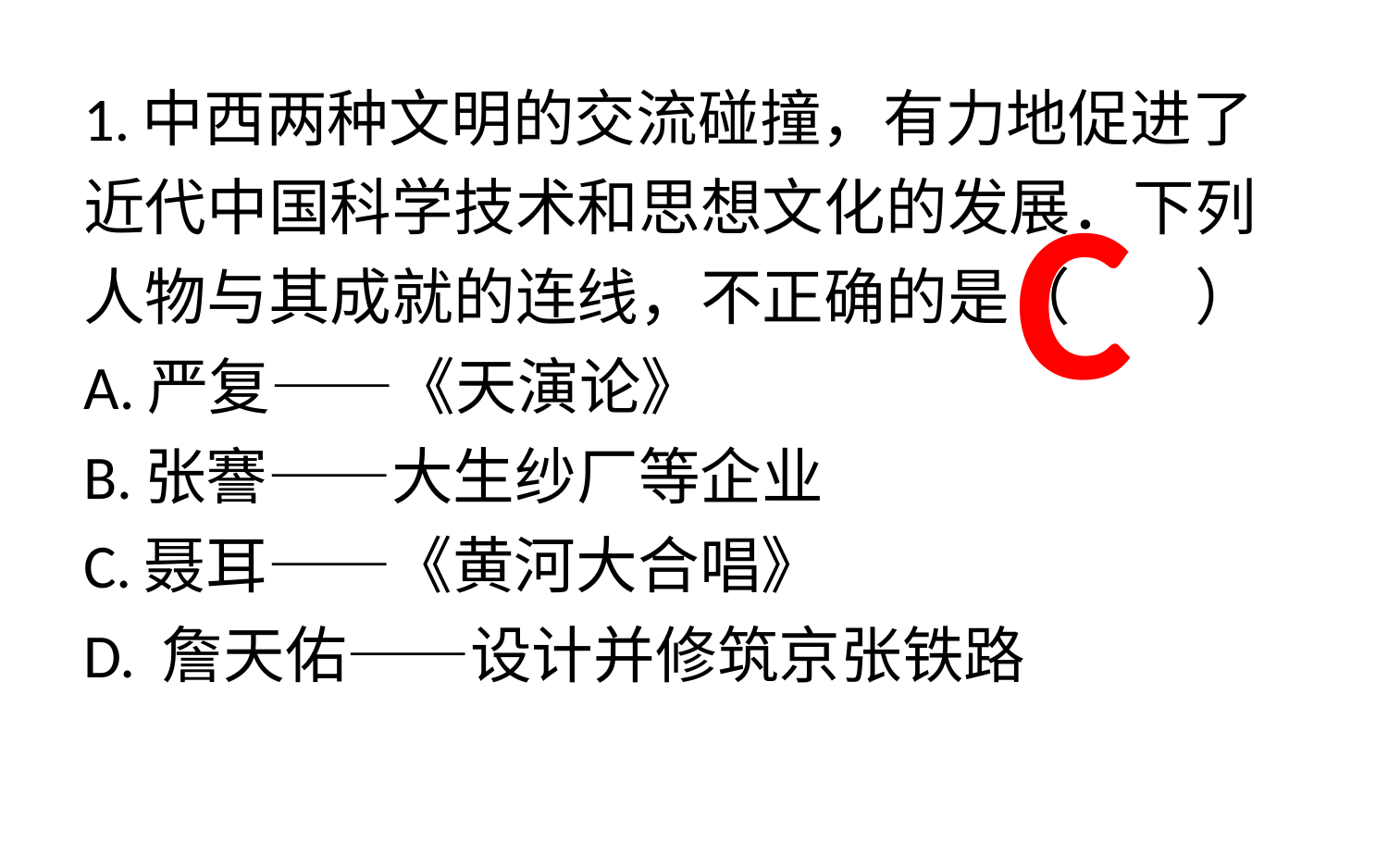

| 1.中西两种文明的交流碰撞，有力地促进了近代中国科学技术和思想文化的发展．下列人物与其成就的连线，不正确的是（　　） A.严复——《天演论》 B.张謇——大生纱厂等企业 C.聂耳——《黄河大合唱》 D. 詹天佑——设计并修筑京张铁路 |
| --- |
C